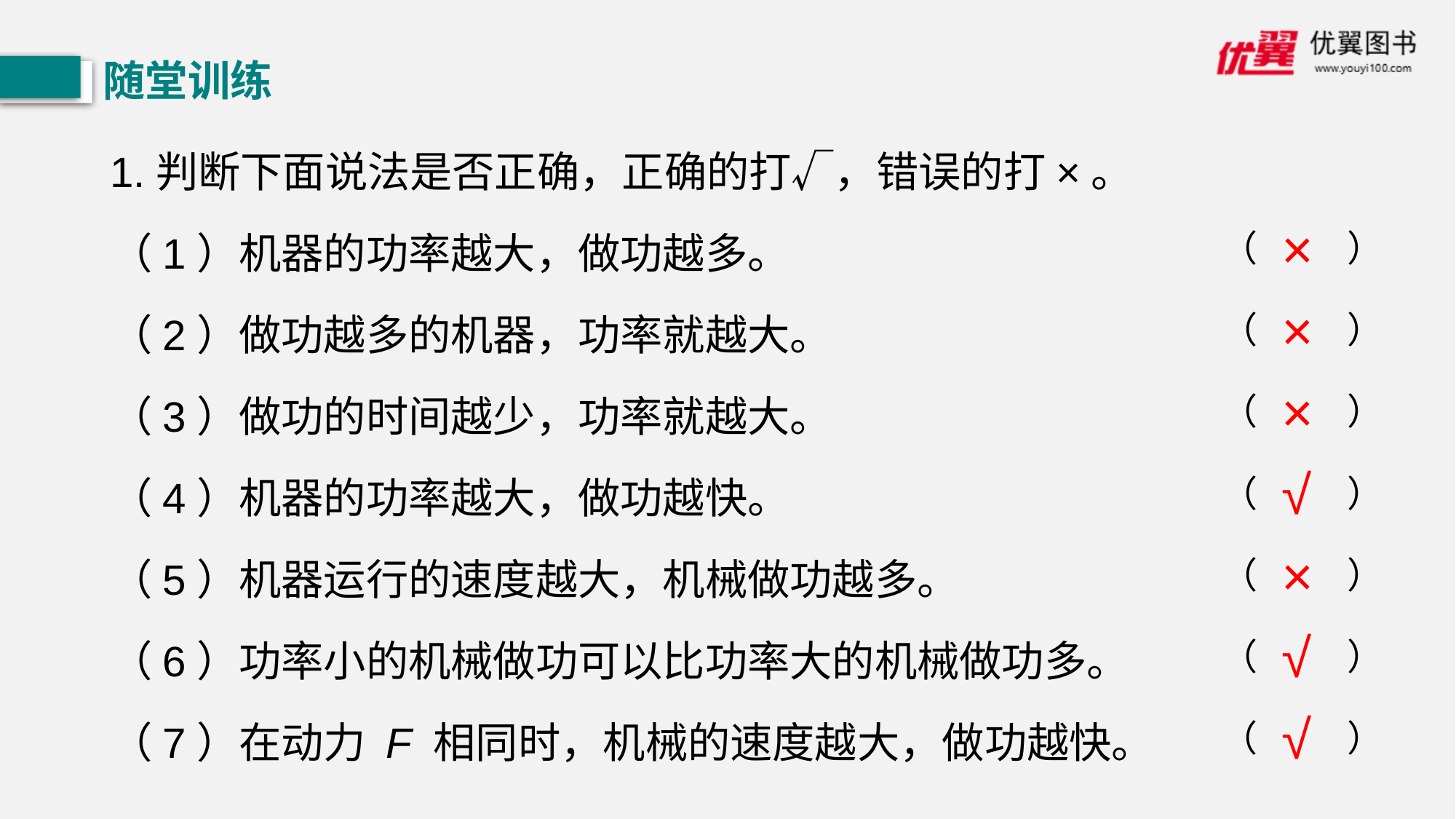

随堂训练

1.判断下面说法是否正确，正确的打√，错误的打×。
（1）机器的功率越大，做功越多。
（2）做功越多的机器，功率就越大。
（3）做功的时间越少，功率就越大。
（4）机器的功率越大，做功越快。
（5）机器运行的速度越大，机械做功越多。
（6）功率小的机械做功可以比功率大的机械做功多。
（7）在动力 F 相同时，机械的速度越大，做功越快。
×
（           ）
×
（           ）
×
（           ）
√
（           ）
×
（           ）
√
（           ）
√
（           ）